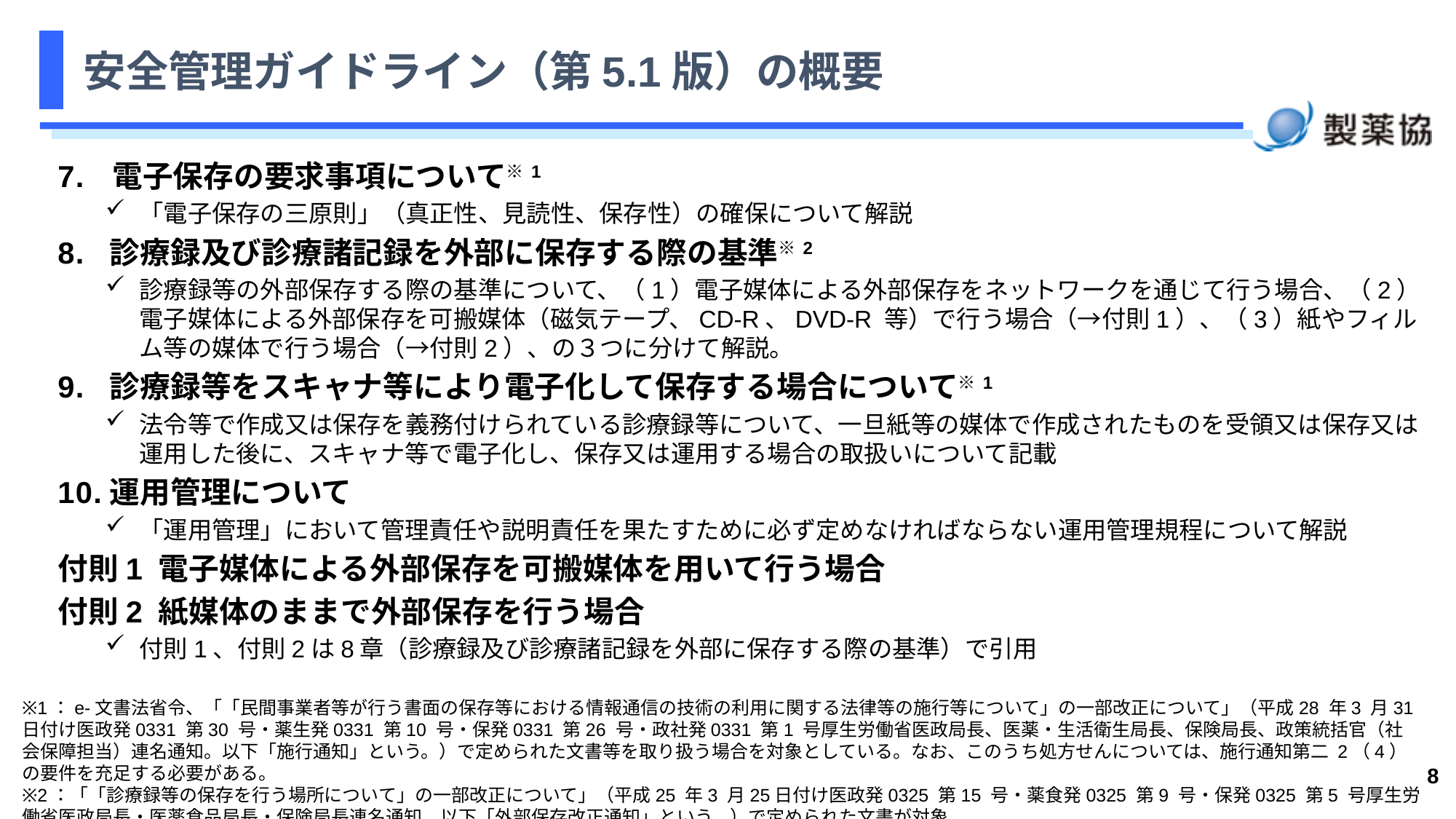

# 安全管理ガイドライン（第5.1版）の概要
電子保存の要求事項について※1
「電子保存の三原則」（真正性、見読性、保存性）の確保について解説
診療録及び診療諸記録を外部に保存する際の基準※2
診療録等の外部保存する際の基準について、（1）電子媒体による外部保存をネットワークを通じて行う場合、（2）電子媒体による外部保存を可搬媒体（磁気テープ、CD-R、DVD-R 等）で行う場合（→付則1）、（3）紙やフィルム等の媒体で行う場合（→付則2）、の３つに分けて解説。
診療録等をスキャナ等により電子化して保存する場合について※1
法令等で作成又は保存を義務付けられている診療録等について、一旦紙等の媒体で作成されたものを受領又は保存又は運用した後に、スキャナ等で電子化し、保存又は運用する場合の取扱いについて記載
運用管理について
「運用管理」において管理責任や説明責任を果たすために必ず定めなければならない運用管理規程について解説
付則1 電子媒体による外部保存を可搬媒体を用いて行う場合
付則2 紙媒体のままで外部保存を行う場合
付則1、付則2は8章（診療録及び診療諸記録を外部に保存する際の基準）で引用
※1：e-文書法省令、「「民間事業者等が行う書面の保存等における情報通信の技術の利用に関する法律等の施行等について」の一部改正について」（平成28 年3 月31 日付け医政発0331 第30 号・薬生発0331 第10 号・保発0331 第26 号・政社発0331 第1 号厚生労働省医政局長、医薬・生活衛生局長、保険局長、政策統括官（社会保障担当）連名通知。以下「施行通知」という。）で定められた文書等を取り扱う場合を対象としている。なお、このうち処方せんについては、施行通知第二 2（4）の要件を充足する必要がある。
※2：「「診療録等の保存を行う場所について」の一部改正について」（平成25 年3 月25日付け医政発0325 第15 号・薬食発0325 第9 号・保発0325 第5 号厚生労働省医政局長・医薬食品局長・保険局長連名通知。以下「外部保存改正通知」という。）で定められた文書が対象
8